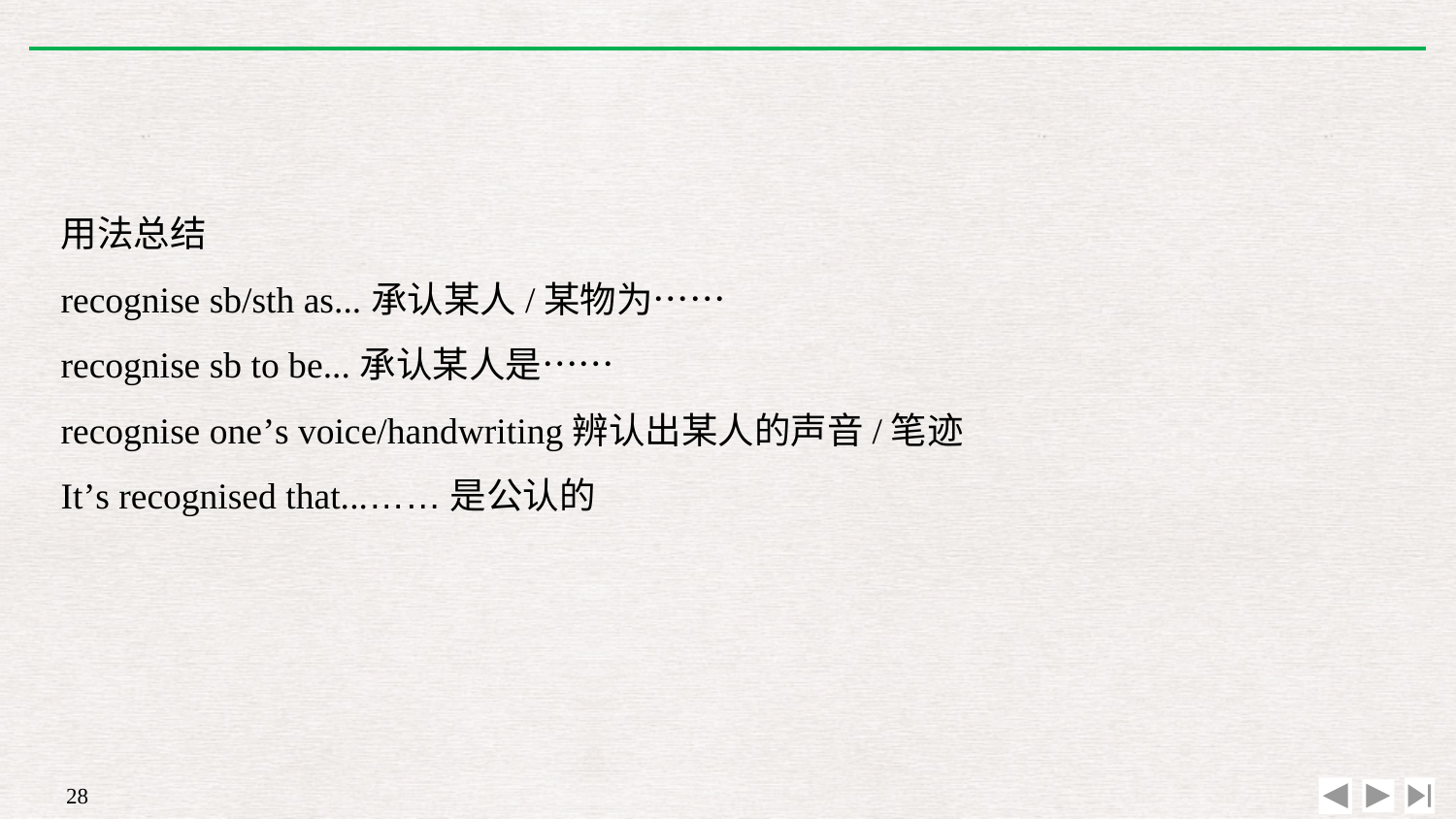

用法总结
recognise sb/sth as...承认某人/某物为……
recognise sb to be...承认某人是……
recognise one’s voice/handwriting辨认出某人的声音/笔迹
It’s recognised that...……是公认的